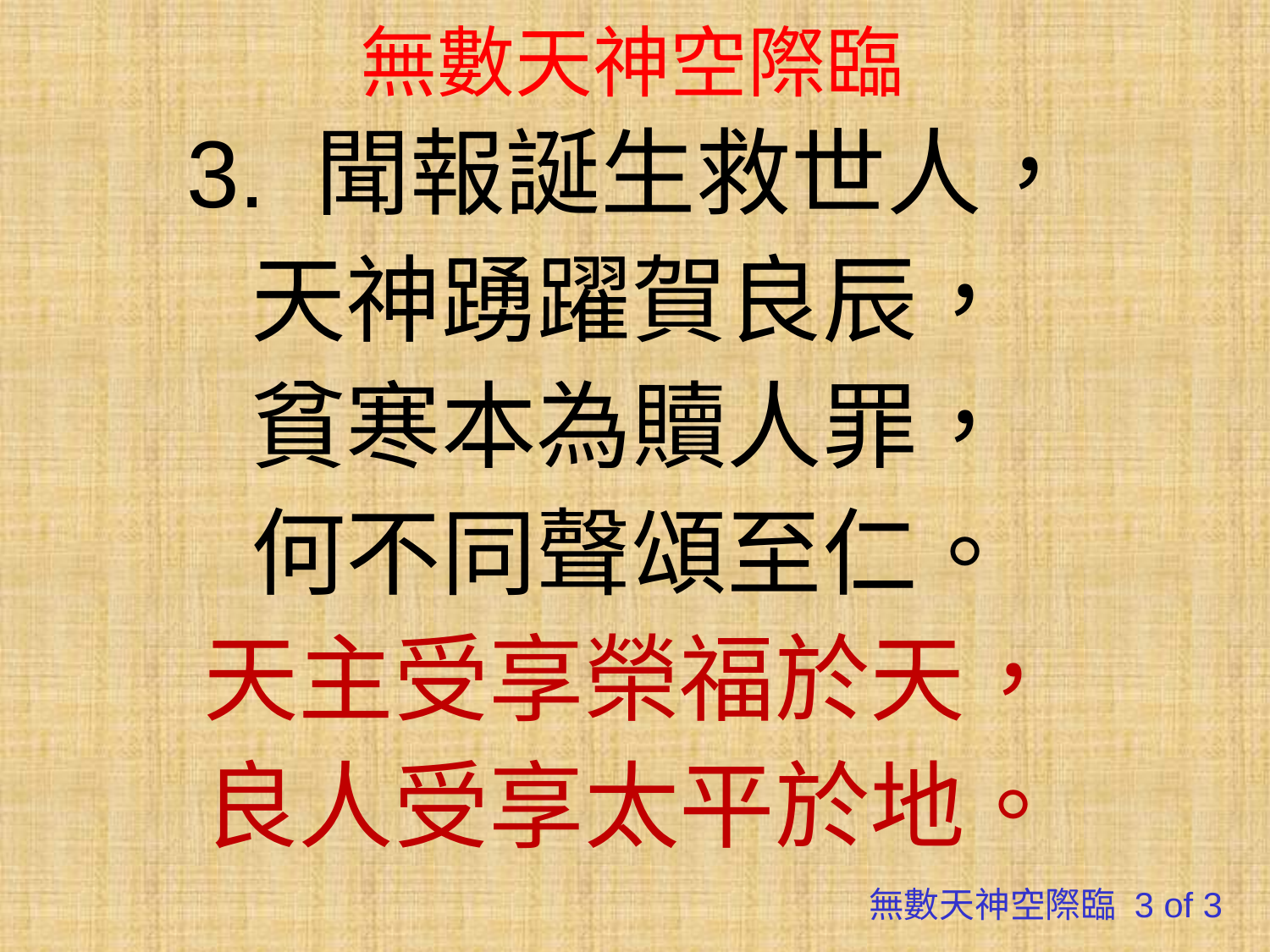

# 無數天神空際臨
3. 聞報誕生救世人，
天神踴躍賀良辰，
貧寒本為贖人罪，
何不同聲頌至仁。
天主受享榮福於天，
良人受享太平於地。
無數天神空際臨 3 of 3